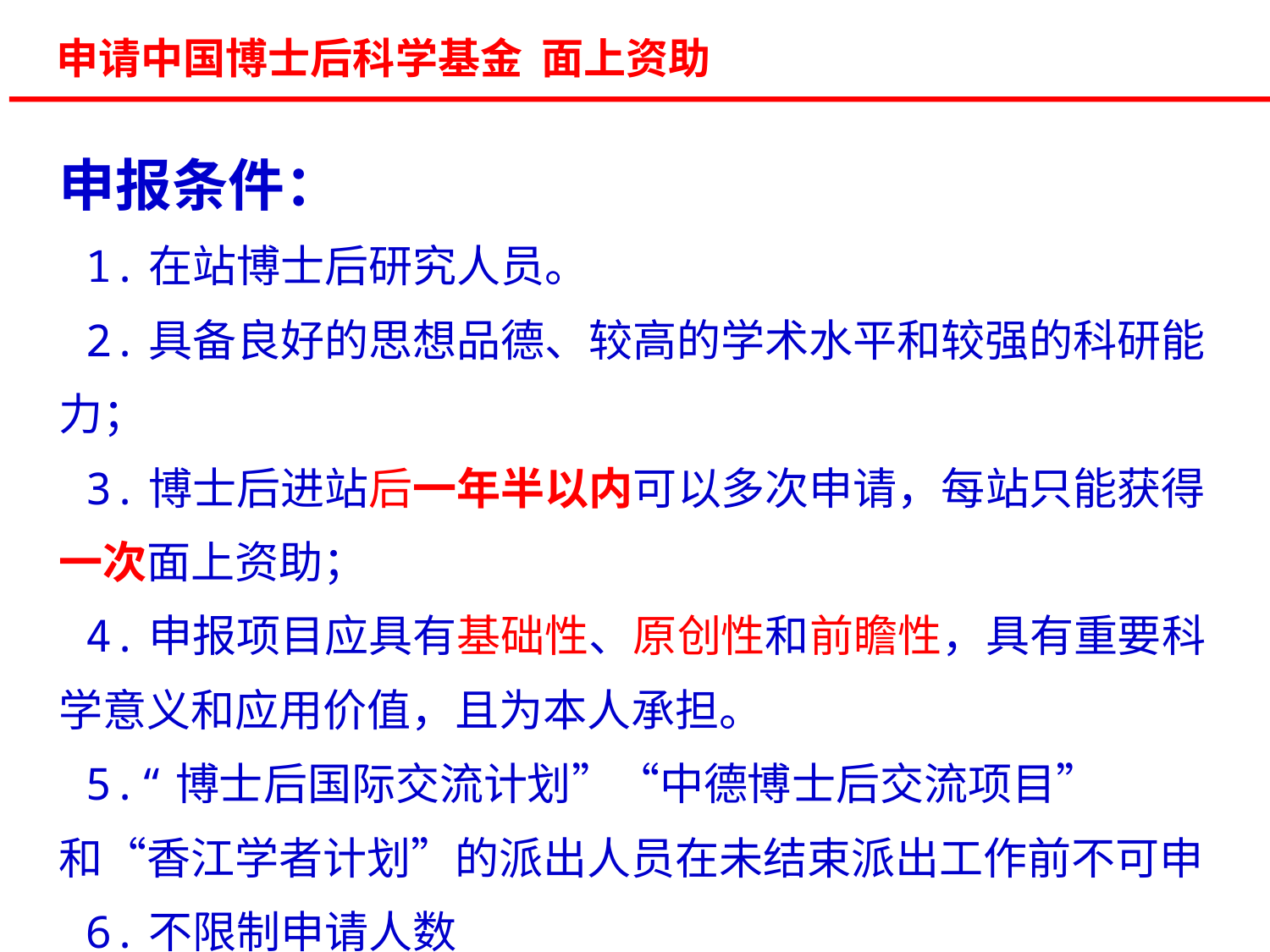

申请中国博士后科学基金  面上资助

申报条件：
 1.在站博士后研究人员。
 2.具备良好的思想品德、较高的学术水平和较强的科研能力；
 3.博士后进站后一年半以内可以多次申请，每站只能获得一次面上资助；
 4.申报项目应具有基础性、原创性和前瞻性，具有重要科学意义和应用价值，且为本人承担。
 5.“博士后国际交流计划”“中德博士后交流项目”
和“香江学者计划”的派出人员在未结束派出工作前不可申
 6.不限制申请人数